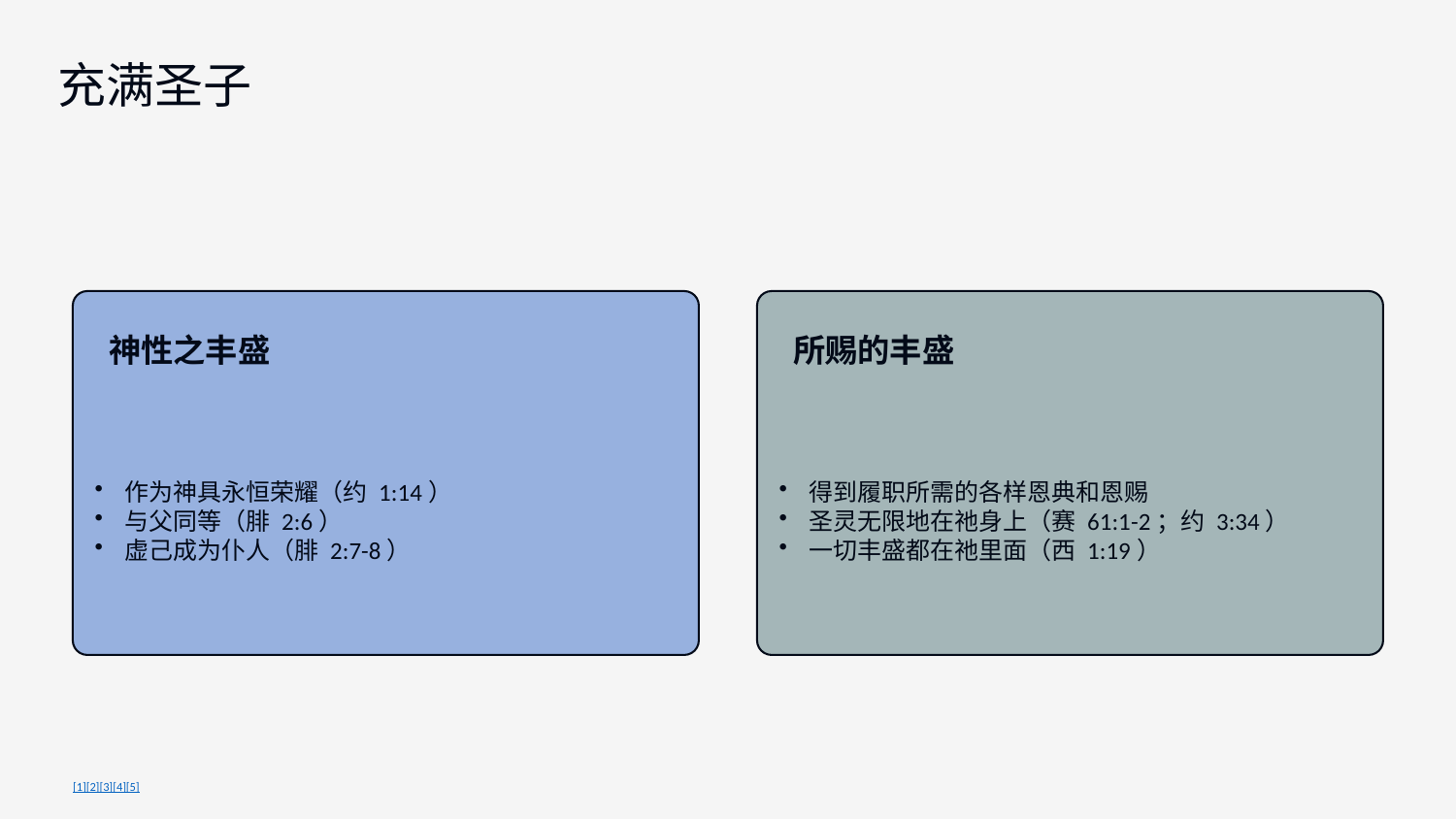

充满圣子

神性之丰盛
所赐的丰盛
作为神具永恒荣耀（约 1:14）
与父同等（腓 2:6）
虚己成为仆人（腓 2:7-8）
得到履职所需的各样恩典和恩赐
圣灵无限地在祂身上（赛 61:1-2；约 3:34）
一切丰盛都在祂里面（西 1:19）
[1][2][3][4][5]